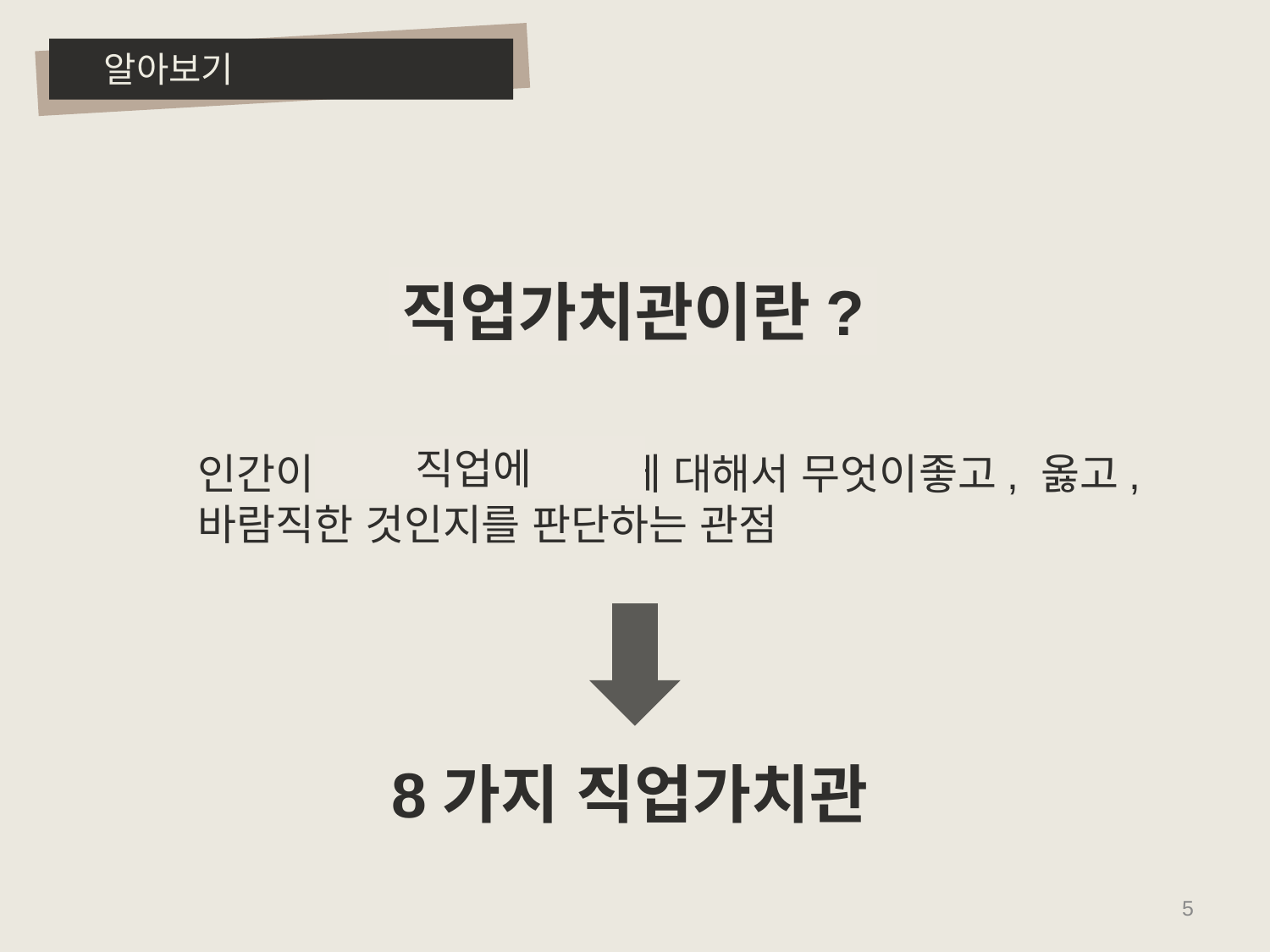

알아보기
직업가치관이란?
가치관이란?
직업에
인간이 삶이나 어떤 대상에 대해서 무엇이
					        좋고, 옳고,
바람직한 것인지
를 판단하는 관점

8가지 직업가치관
5